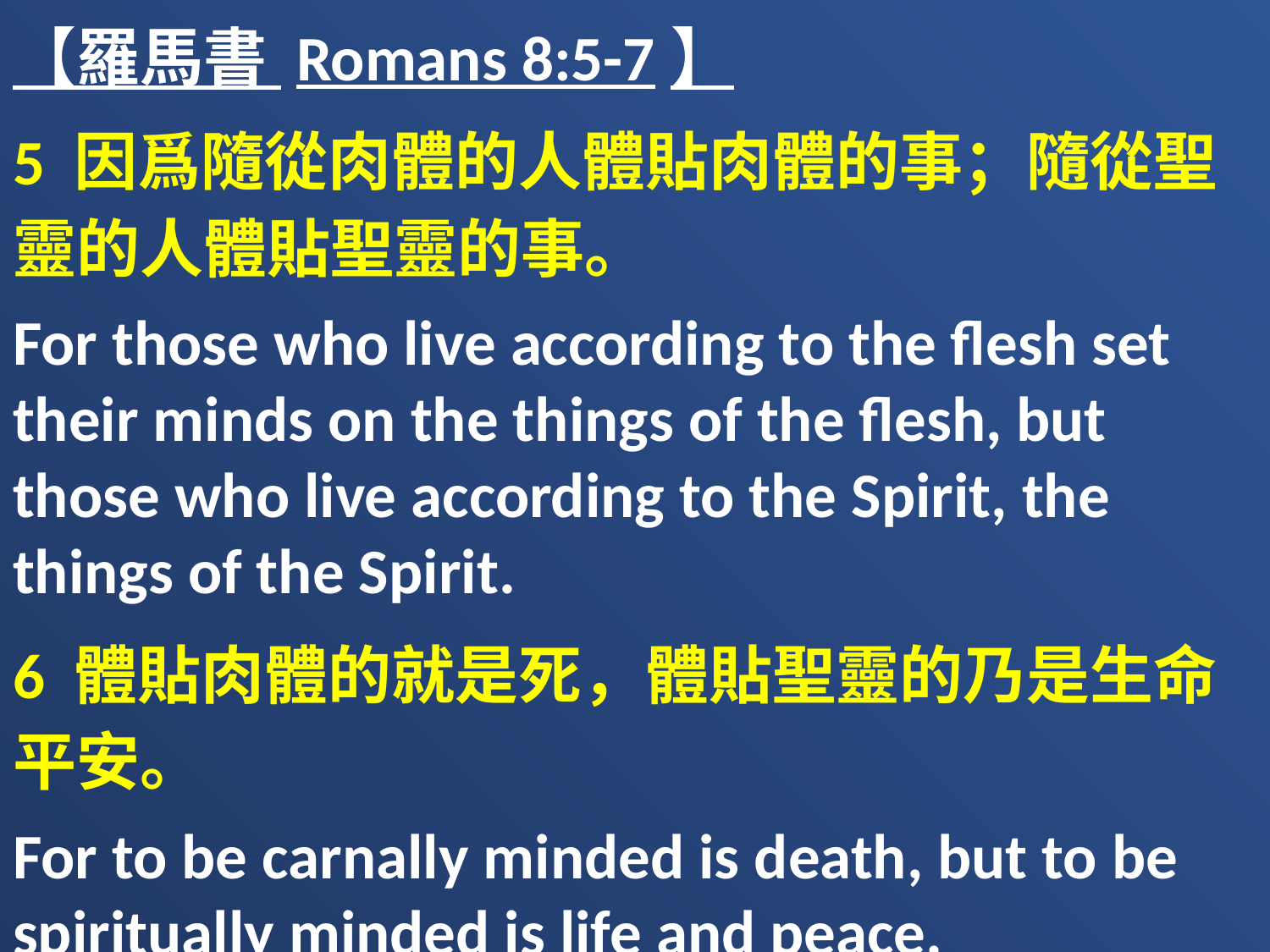

【羅馬書 Romans 8:5-7】
5 因爲隨從肉體的人體貼肉體的事；隨從聖靈的人體貼聖靈的事。
For those who live according to the flesh set their minds on the things of the flesh, but those who live according to the Spirit, the things of the Spirit.
6 體貼肉體的就是死，體貼聖靈的乃是生命平安。
For to be carnally minded is death, but to be spiritually minded is life and peace.